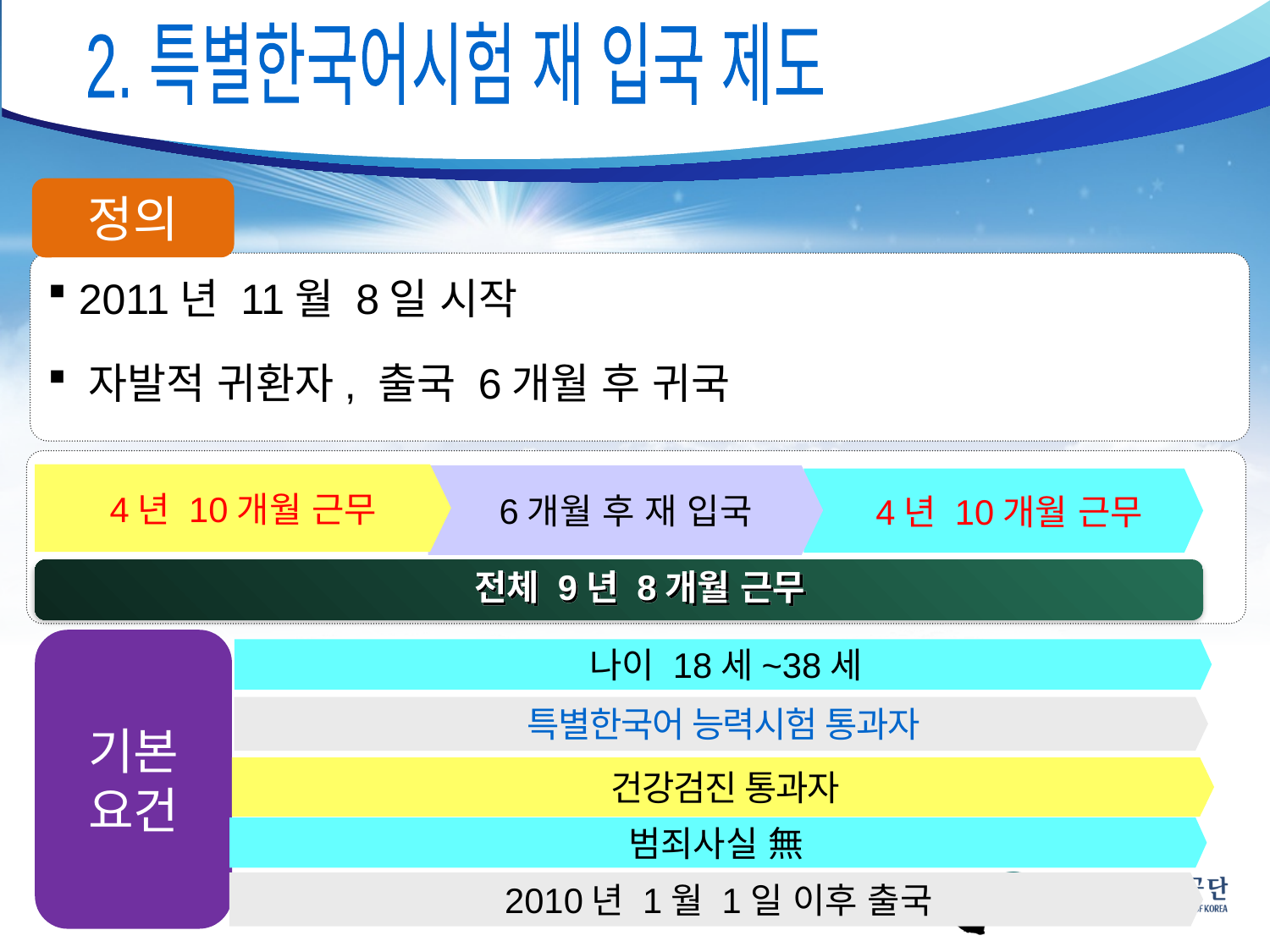

2. 특별한국어시험 재 입국 제도

정의

 2011년 11월 8일 시작

 자발적 귀환자, 출국 6개월 후 귀국

4년 10개월 근무
6개월 후 재 입국
 4년 10개월 근무
전체 9년 8개월 근무

기본
요건
나이 18세~38세
특별한국어 능력시험 통과자
건강검진 통과자
범죄사실 無
2010년 1월 1일 이후 출국